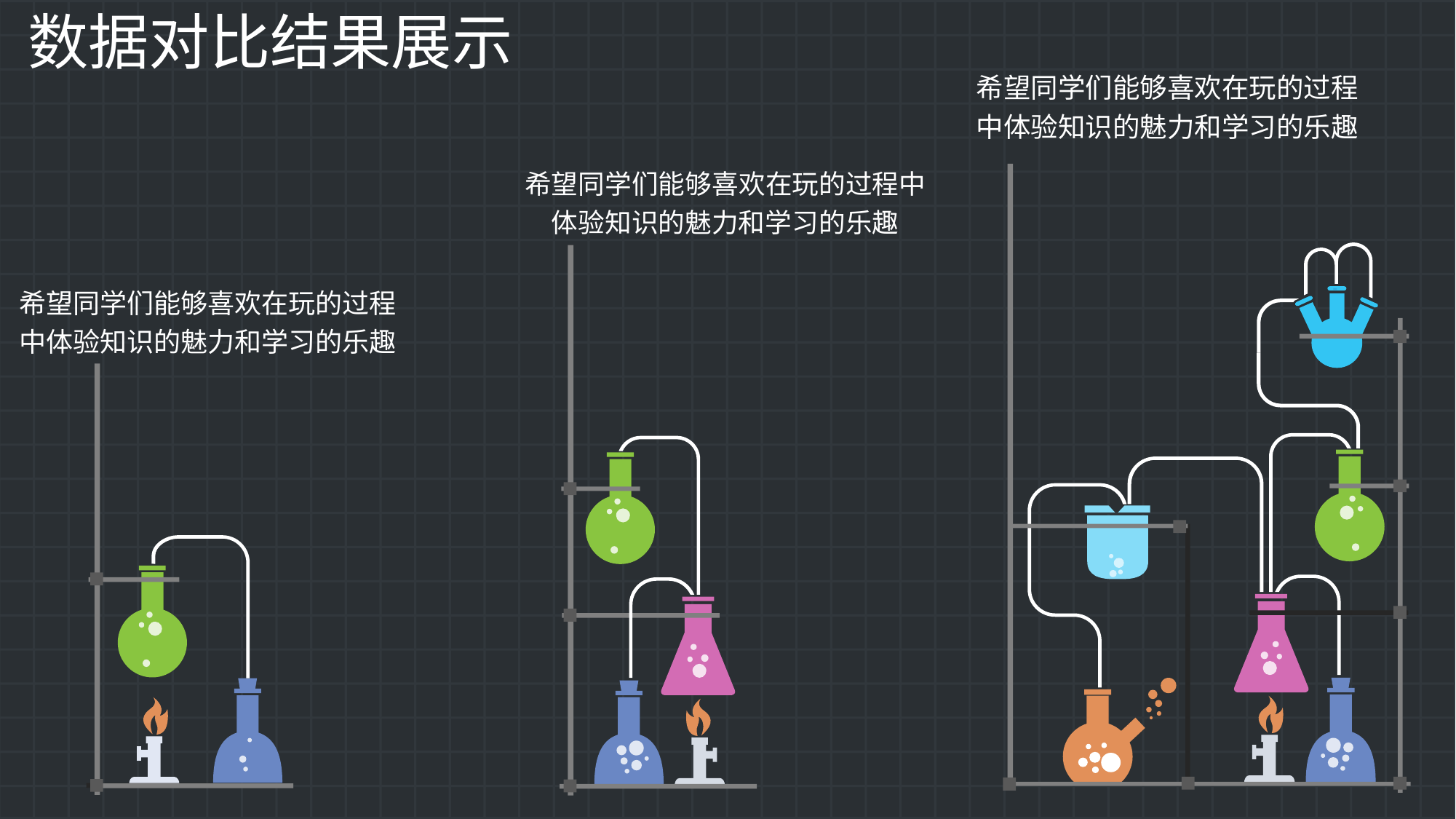

数据对比结果展示
希望同学们能够喜欢在玩的过程中体验知识的魅力和学习的乐趣
希望同学们能够喜欢在玩的过程中体验知识的魅力和学习的乐趣

希望同学们能够喜欢在玩的过程中体验知识的魅力和学习的乐趣